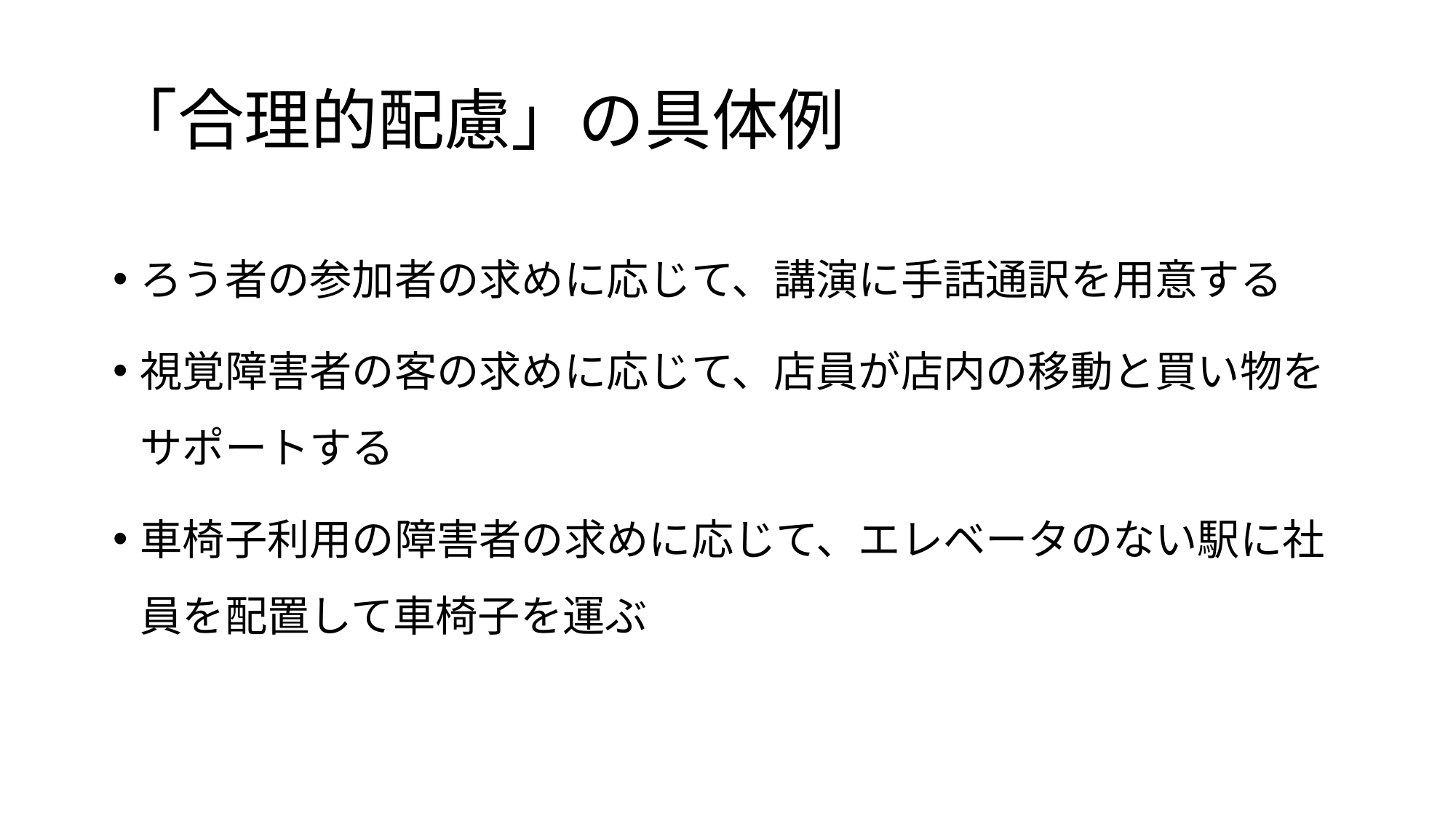

# 「合理的配慮」の具体例
ろう者の参加者の求めに応じて、講演に手話通訳を用意する
視覚障害者の客の求めに応じて、店員が店内の移動と買い物をサポートする
車椅子利用の障害者の求めに応じて、エレベータのない駅に社員を配置して車椅子を運ぶ